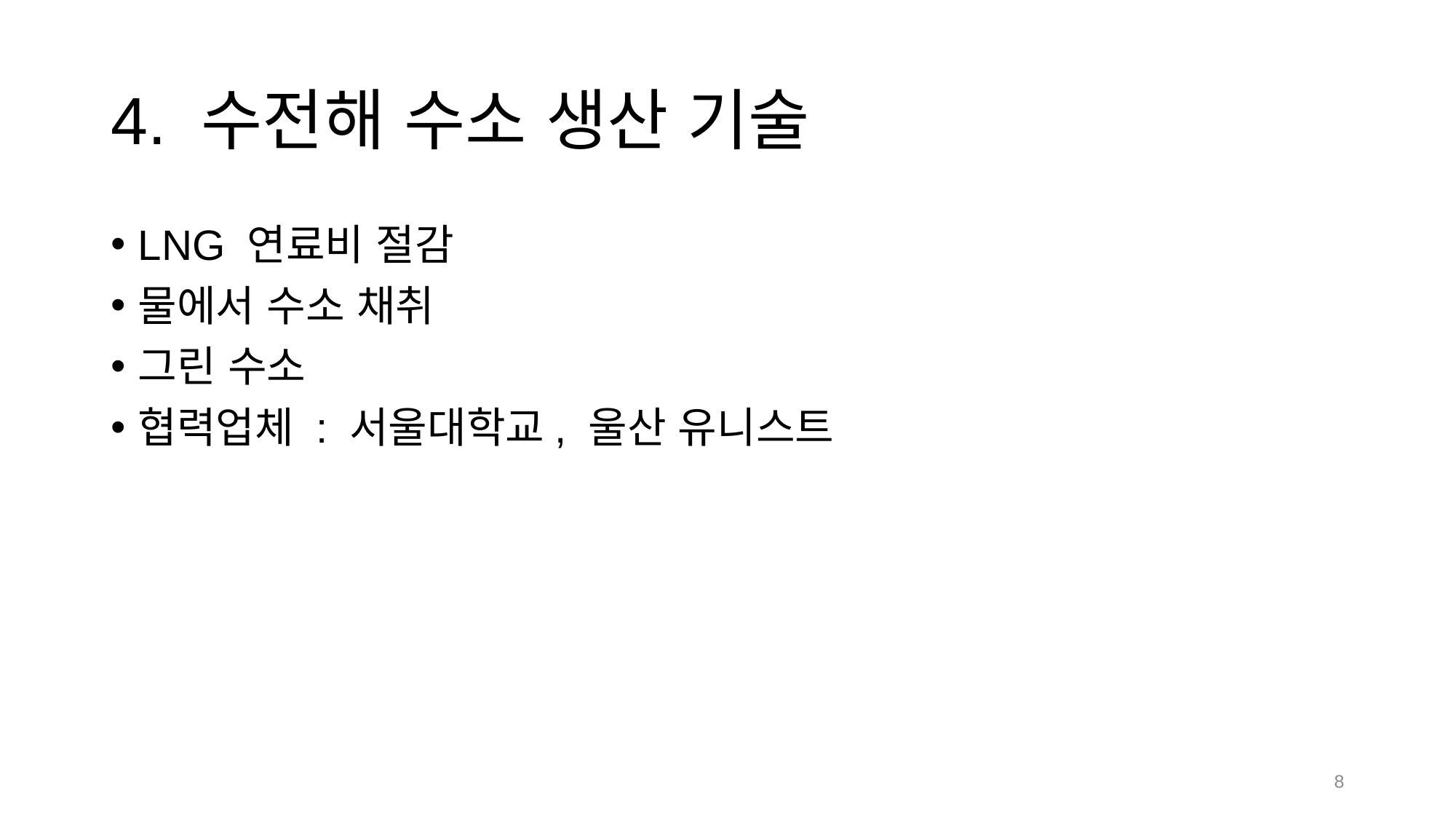

# 4. 수전해 수소 생산 기술
LNG 연료비 절감
물에서 수소 채취
그린 수소
협력업체 : 서울대학교, 울산 유니스트
8